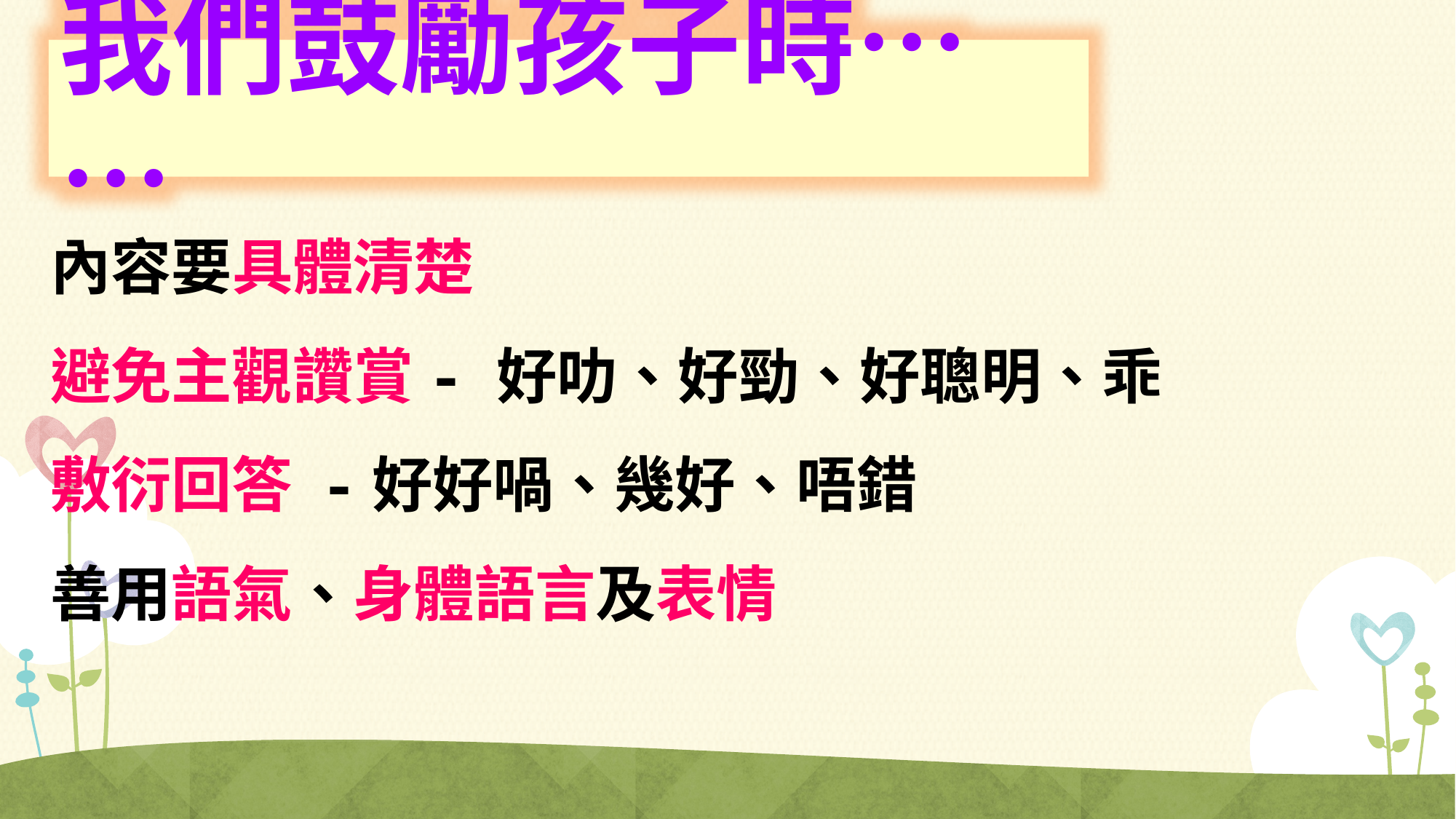

我們鼓勵孩子時……
內容要具體清楚
避免主觀讚賞- 好叻、好勁、好聰明、乖
敷衍回答 -好好喎、幾好、唔錯
善用語氣、身體語言及表情